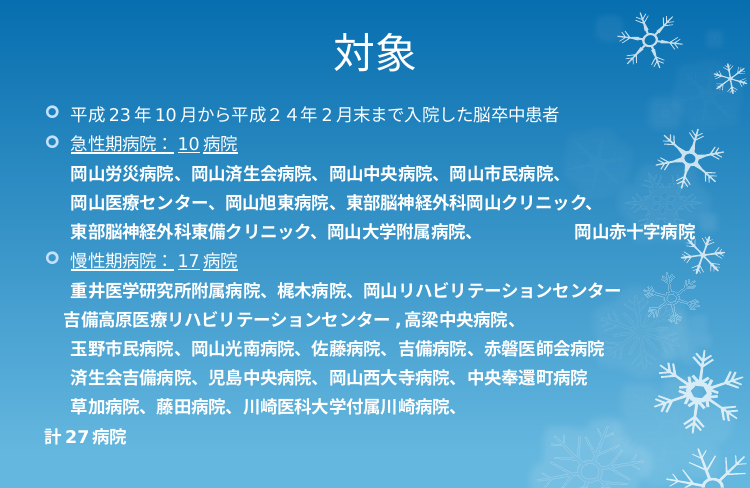

# 対象
平成23年10月から平成２４年2月末まで入院した脳卒中患者
急性期病院：10病院
	岡山労災病院、岡山済生会病院、岡山中央病院、岡山市民病院、
	岡山医療センター、岡山旭東病院、東部脳神経外科岡山クリニック、
	東部脳神経外科東備クリニック、岡山大学附属病院、	岡山赤十字病院
慢性期病院：17病院
	重井医学研究所附属病院、梶木病院、岡山リハビリテーションセンター
    吉備高原医療リハビリテーションセンター,高梁中央病院、
	玉野市民病院、岡山光南病院、佐藤病院、吉備病院、赤磐医師会病院
	済生会吉備病院、児島中央病院、岡山西大寺病院、中央奉還町病院
	草加病院、藤田病院、川崎医科大学付属川崎病院、
計27病院